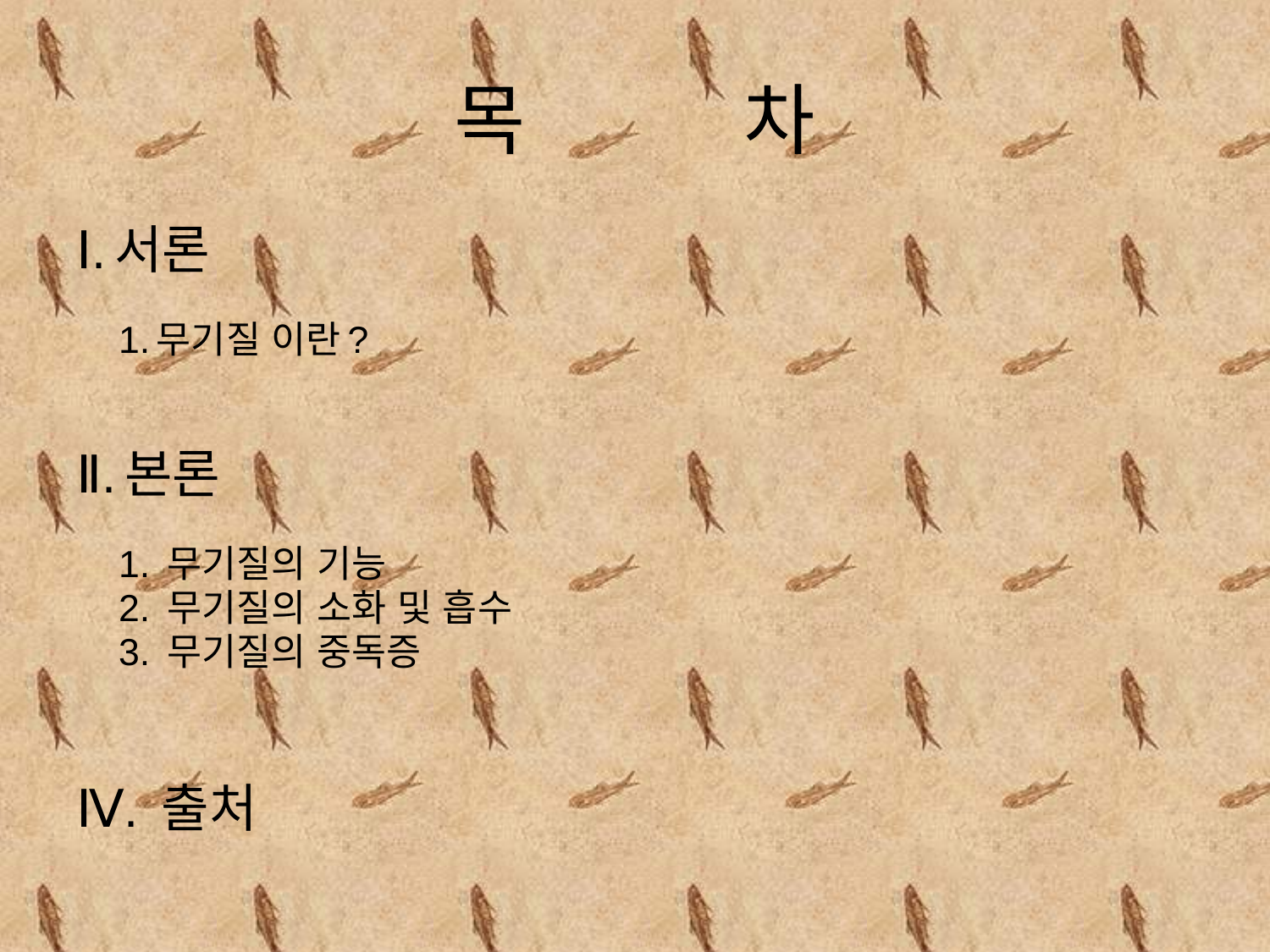

# 목          차
Ⅰ.서론

    1.무기질 이란?

Ⅱ.본론

    1. 무기질의 기능
    2. 무기질의 소화 및 흡수
    3. 무기질의 중독증

Ⅳ. 출처